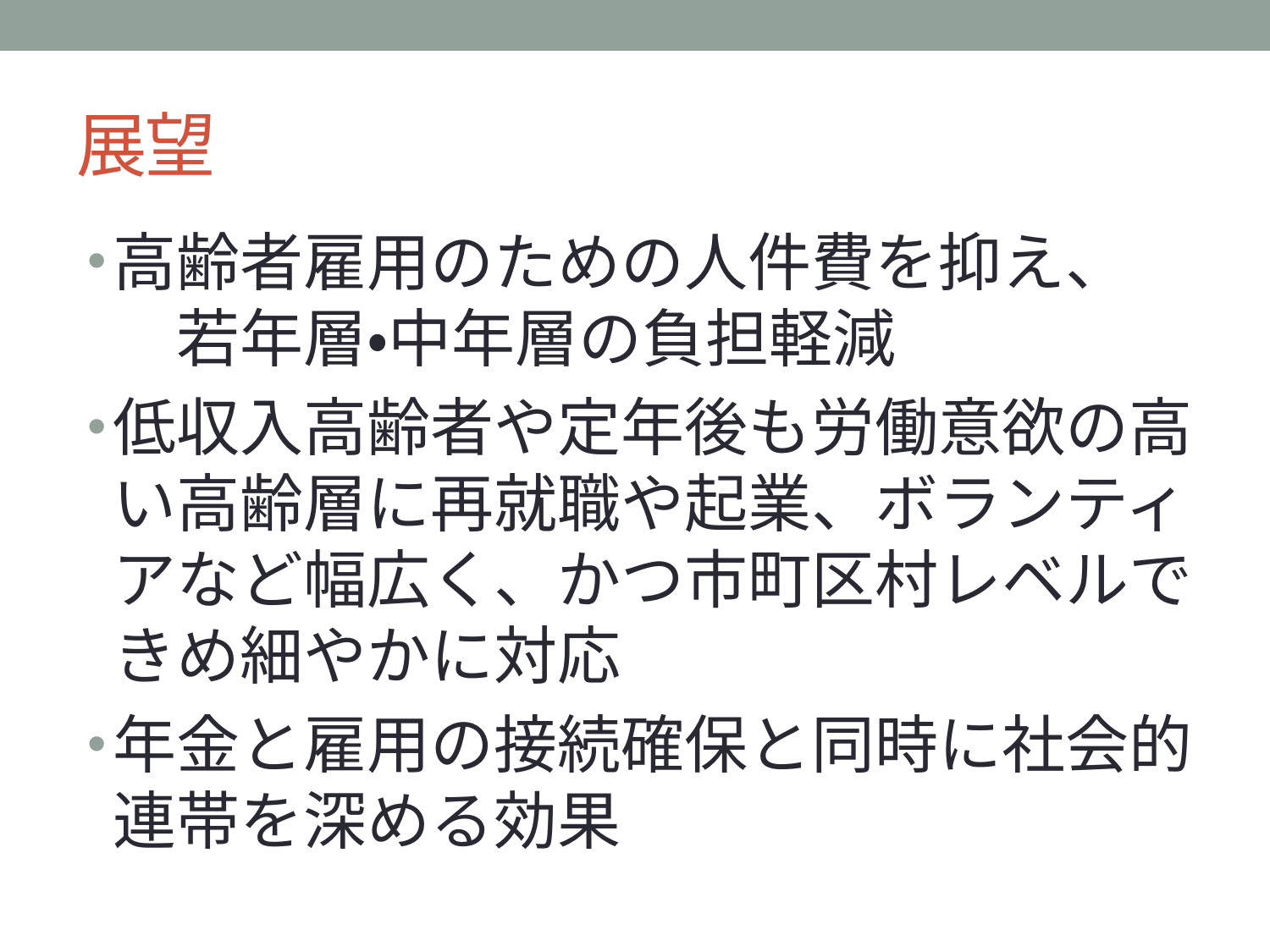

# 展望
高齢者雇用のための人件費を抑え、　　若年層・中年層の負担軽減
低収入高齢者や定年後も労働意欲の高い高齢層に再就職や起業、ボランティアなど幅広く、かつ市町区村レベルできめ細やかに対応
年金と雇用の接続確保と同時に社会的連帯を深める効果